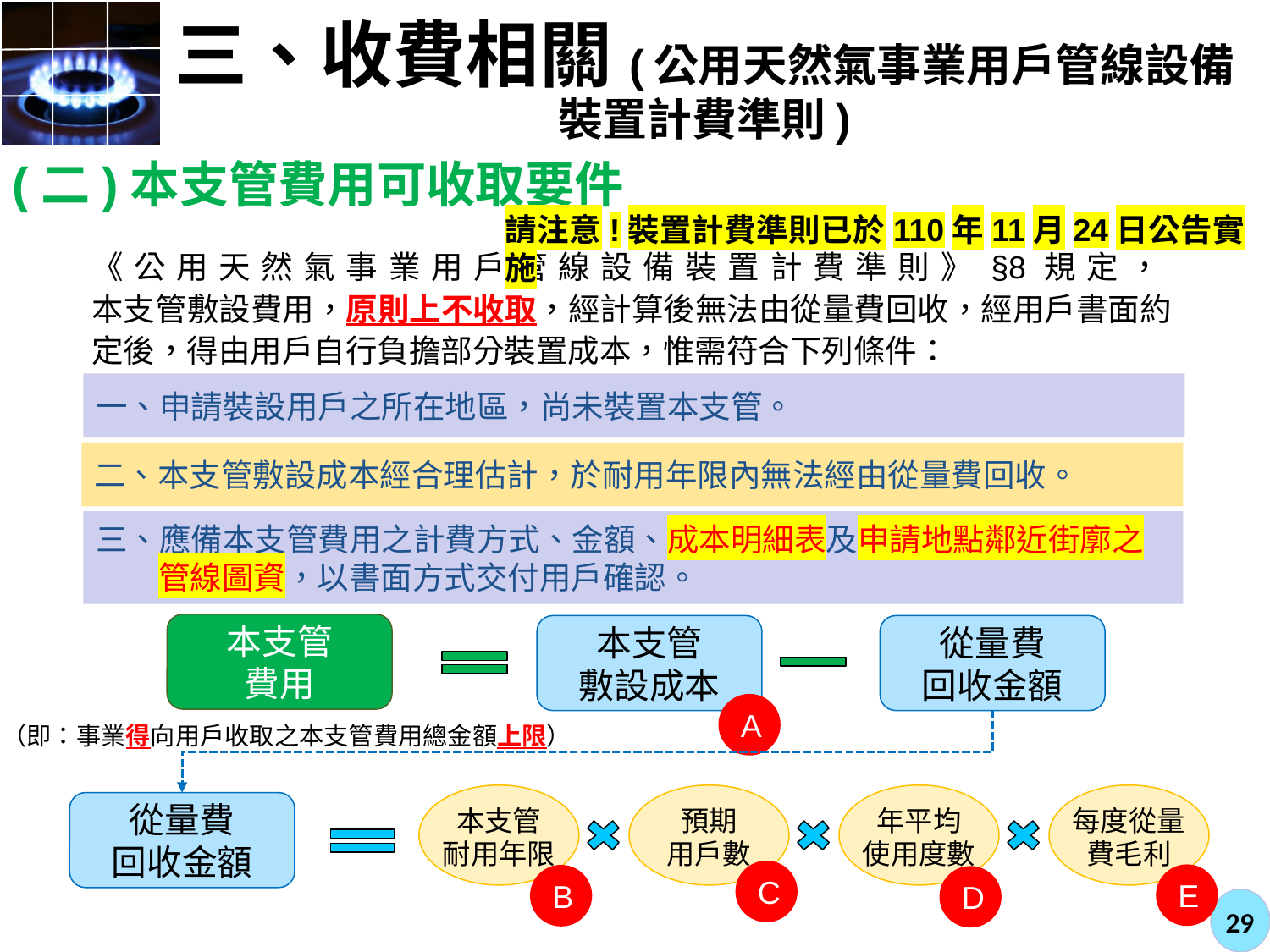

# 三、收費相關(公用天然氣事業用戶管線設備裝置計費準則)
(二)本支管費用可收取要件
請注意!裝置計費準則已於110年11月24日公告實施
《公用天然氣事業用戶管線設備裝置計費準則》§8規定，
本支管敷設費用，原則上不收取，經計算後無法由從量費回收，經用戶書面約定後，得由用戶自行負擔部分裝置成本，惟需符合下列條件：
一、申請裝設用戶之所在地區，尚未裝置本支管。
二、本支管敷設成本經合理估計，於耐用年限內無法經由從量費回收。
三、應備本支管費用之計費方式、金額、成本明細表及申請地點鄰近街廓之管線圖資，以書面方式交付用戶確認。
本支管
費用
本支管
敷設成本
從量費
回收金額

（即：事業得向用戶收取之本支管費用總金額上限）
A
本支管
耐用年限
預期
用戶數
年平均
使用度數
每度從量費毛利
從量費
回收金額

C
E
B
D
29